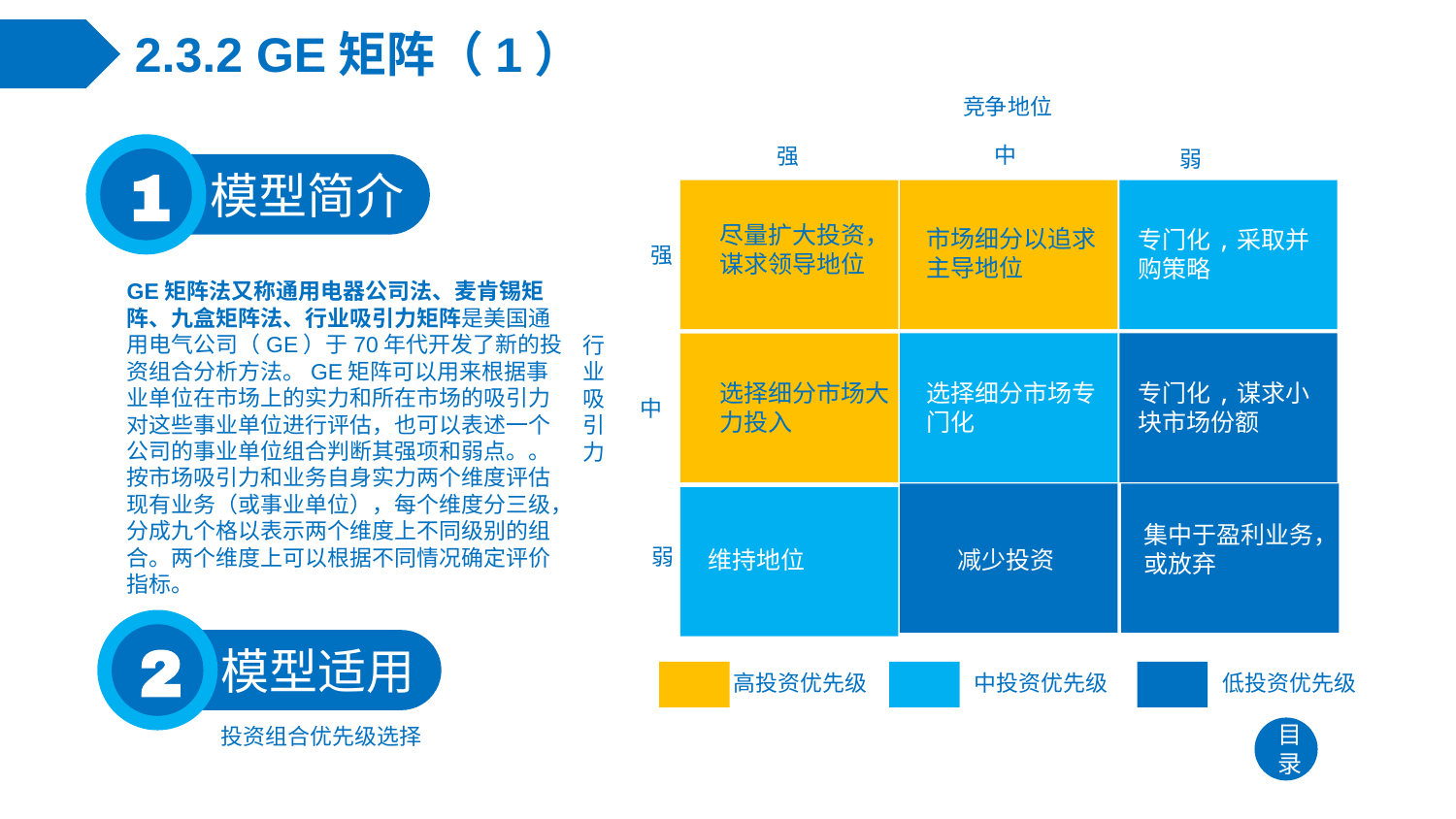

# 2.3.2 GE矩阵（1）
竞争地位

1
模型简介
中
强
弱

尽量扩大投资，谋求领导地位
市场细分以追求主导地位
专门化,采取并购策略
强
GE矩阵法又称通用电器公司法、麦肯锡矩阵、九盒矩阵法、行业吸引力矩阵是美国通用电气公司（GE）于70年代开发了新的投资组合分析方法。GE矩阵可以用来根据事业单位在市场上的实力和所在市场的吸引力对这些事业单位进行评估，也可以表述一个公司的事业单位组合判断其强项和弱点。。按市场吸引力和业务自身实力两个维度评估现有业务（或事业单位），每个维度分三级，分成九个格以表示两个维度上不同级别的组合。两个维度上可以根据不同情况确定评价指标。
行业吸引力
专门化,谋求小块市场份额
选择细分市场大力投入
选择细分市场专门化
中
集中于盈利业务，或放弃
弱
维持地位
减少投资

2
模型适用
高投资优先级
中投资优先级
低投资优先级

投资组合优先级选择
目录